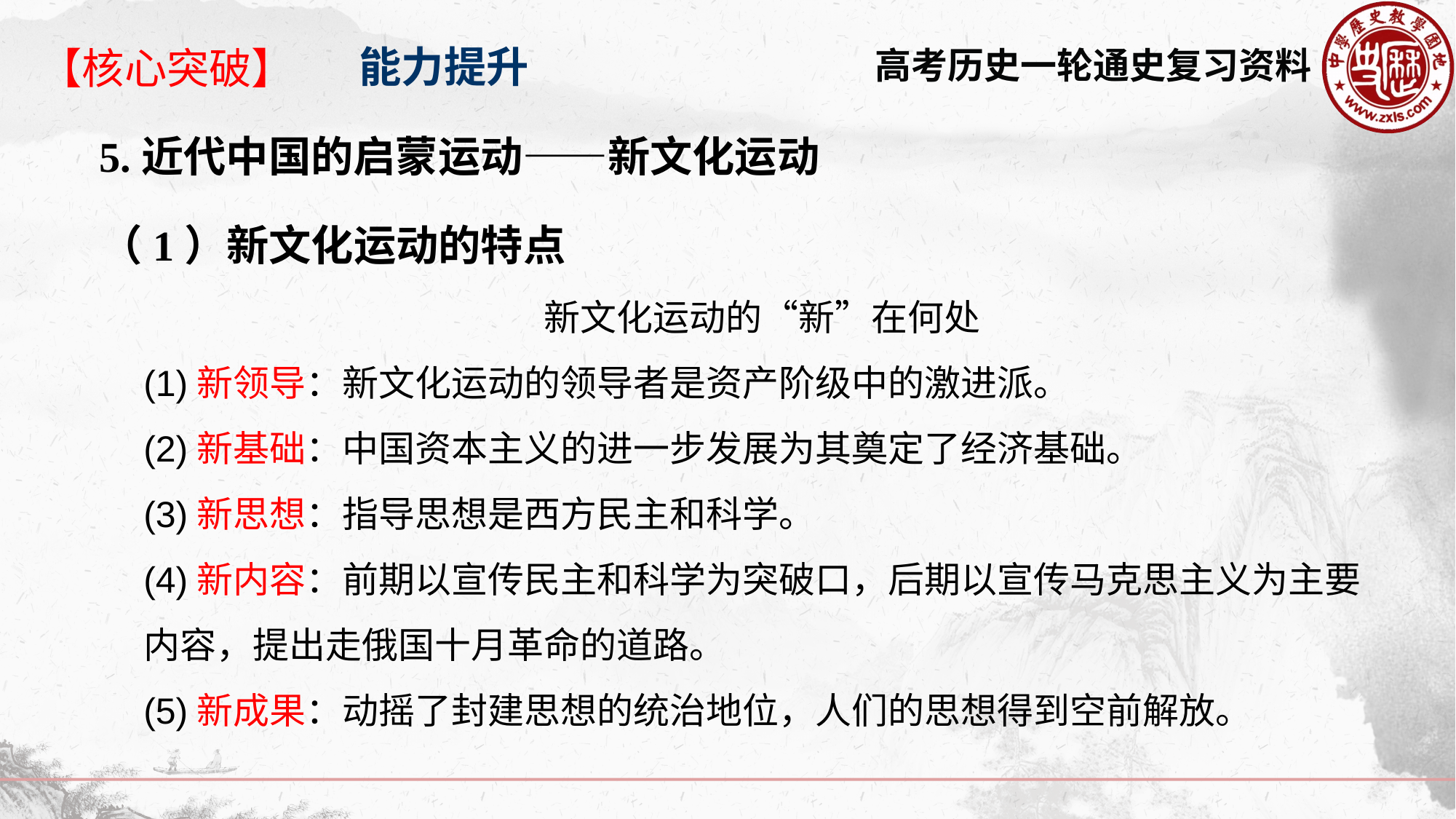

能力提升
【核心突破】
5.近代中国的启蒙运动——新文化运动
（1）新文化运动的特点
新文化运动的“新”在何处
(1)新领导：新文化运动的领导者是资产阶级中的激进派。
(2)新基础：中国资本主义的进一步发展为其奠定了经济基础。
(3)新思想：指导思想是西方民主和科学。
(4)新内容：前期以宣传民主和科学为突破口，后期以宣传马克思主义为主要内容，提出走俄国十月革命的道路。
(5)新成果：动摇了封建思想的统治地位，人们的思想得到空前解放。